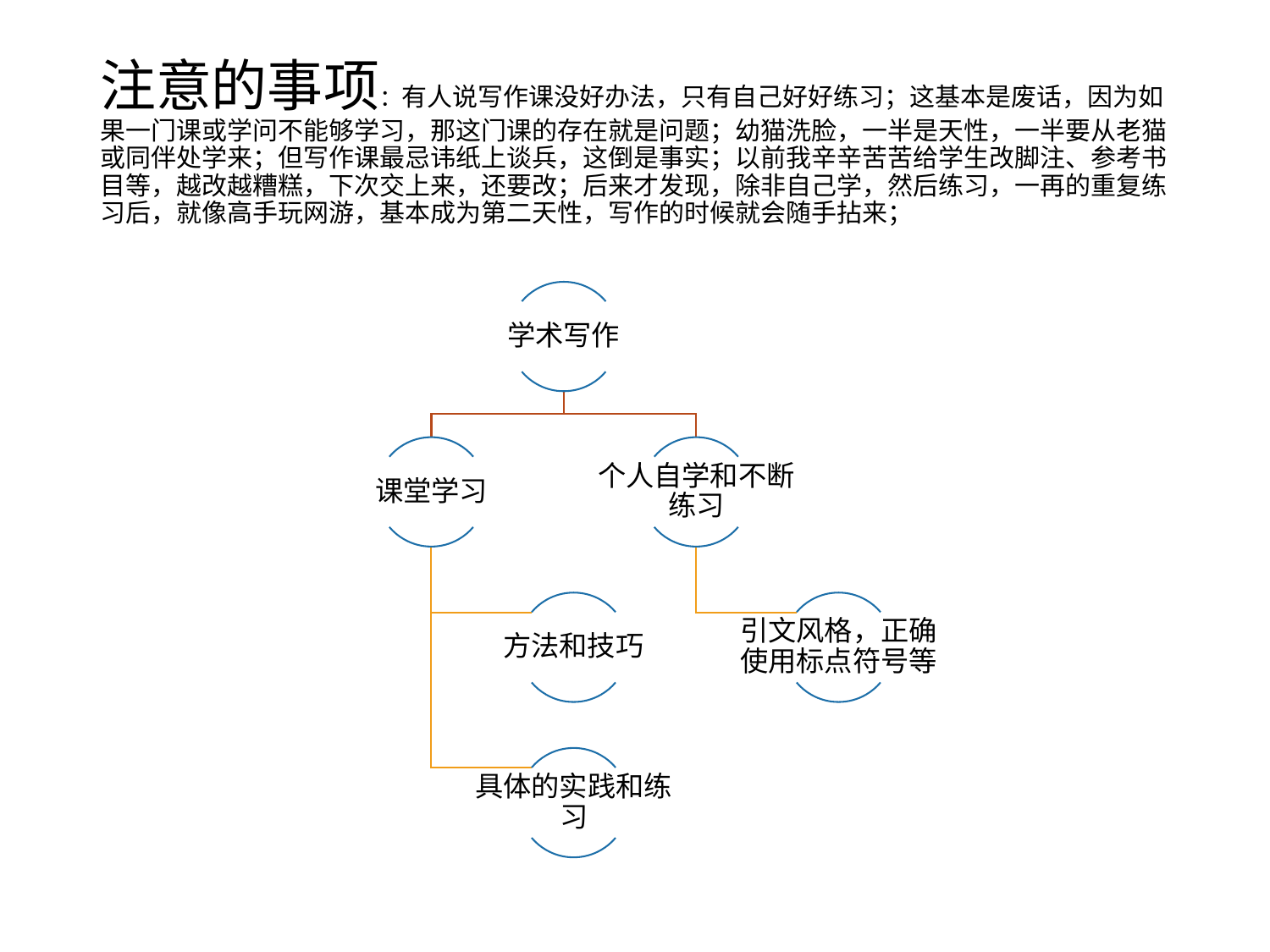

# 注意的事项：有人说写作课没好办法，只有自己好好练习；这基本是废话，因为如果一门课或学问不能够学习，那这门课的存在就是问题；幼猫洗脸，一半是天性，一半要从老猫或同伴处学来；但写作课最忌讳纸上谈兵，这倒是事实；以前我辛辛苦苦给学生改脚注、参考书目等，越改越糟糕，下次交上来，还要改；后来才发现，除非自己学，然后练习，一再的重复练习后，就像高手玩网游，基本成为第二天性，写作的时候就会随手拈来；
学术写作
课堂学习
方法和技巧
具体的实践和练习
个人自学和不断练习
引文风格，正确使用标点符号等